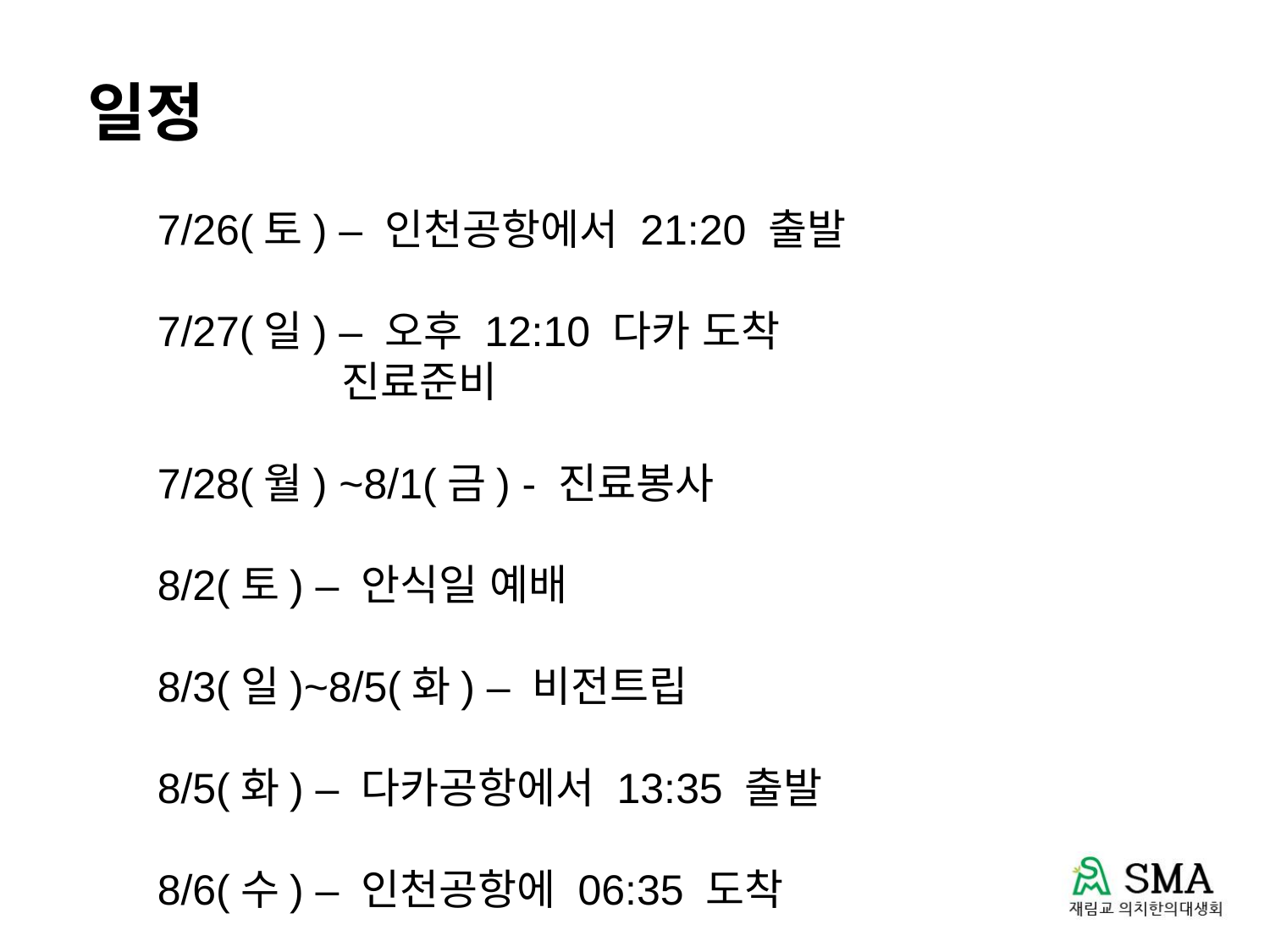

일정

7/26(토) – 인천공항에서 21:20 출발

7/27(일) – 오후 12:10 다카 도착
 	    진료준비

7/28(월) ~8/1(금) - 진료봉사

8/2(토) – 안식일 예배

8/3(일)~8/5(화) – 비전트립

8/5(화) – 다카공항에서 13:35 출발

8/6(수) – 인천공항에 06:35 도착